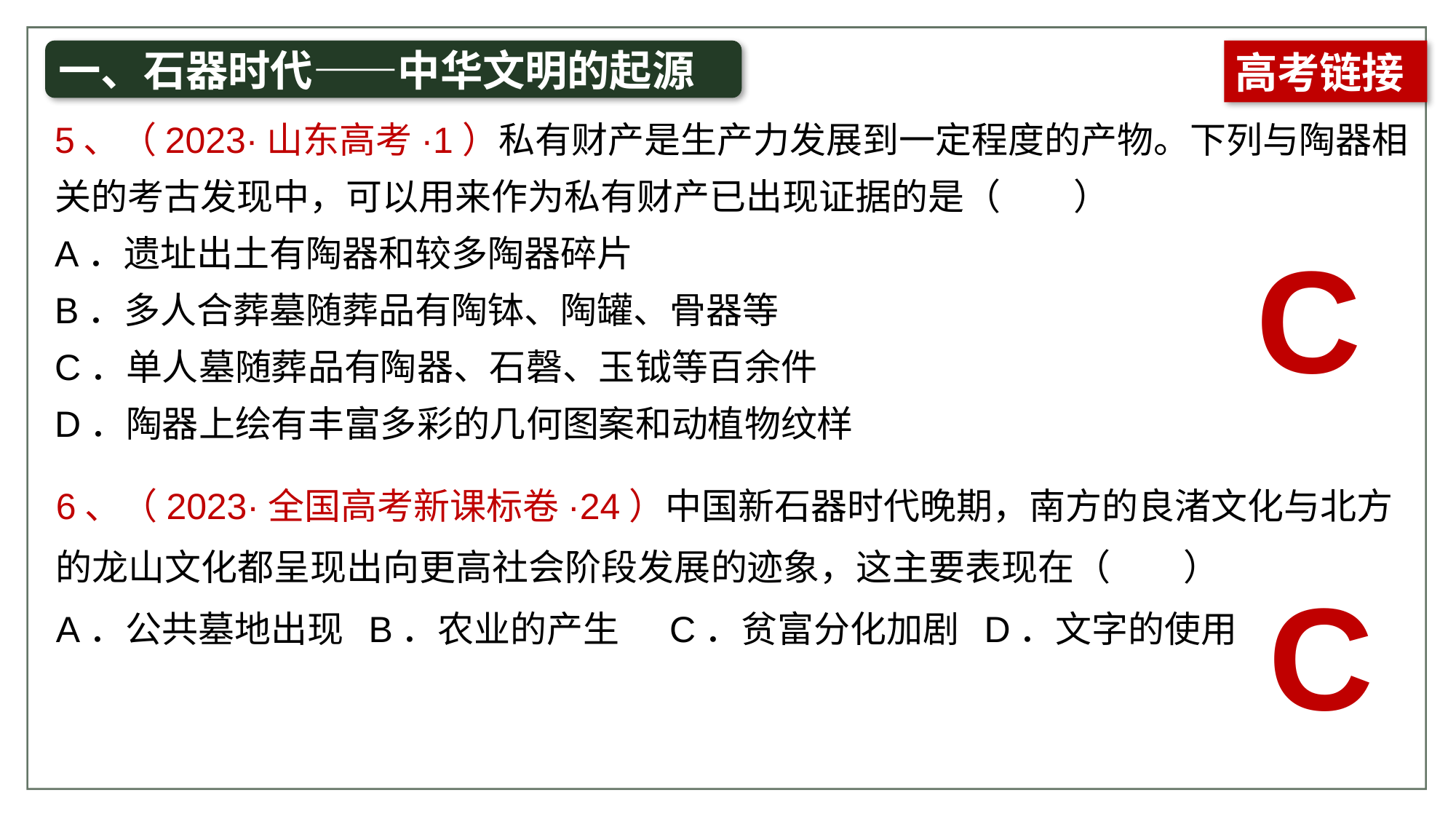

一、石器时代——中华文明的起源
高考链接
5、（2023·山东高考·1）私有财产是生产力发展到一定程度的产物。下列与陶器相关的考古发现中，可以用来作为私有财产已出现证据的是（　　）
A．遗址出土有陶器和较多陶器碎片
B．多人合葬墓随葬品有陶钵、陶罐、骨器等
C．单人墓随葬品有陶器、石磬、玉钺等百余件
D．陶器上绘有丰富多彩的几何图案和动植物纹样
C
6、（2023·全国高考新课标卷·24）中国新石器时代晚期，南方的良渚文化与北方的龙山文化都呈现出向更高社会阶段发展的迹象，这主要表现在（　　）
A．公共墓地出现  B．农业的产生     C．贫富分化加剧  D．文字的使用
C